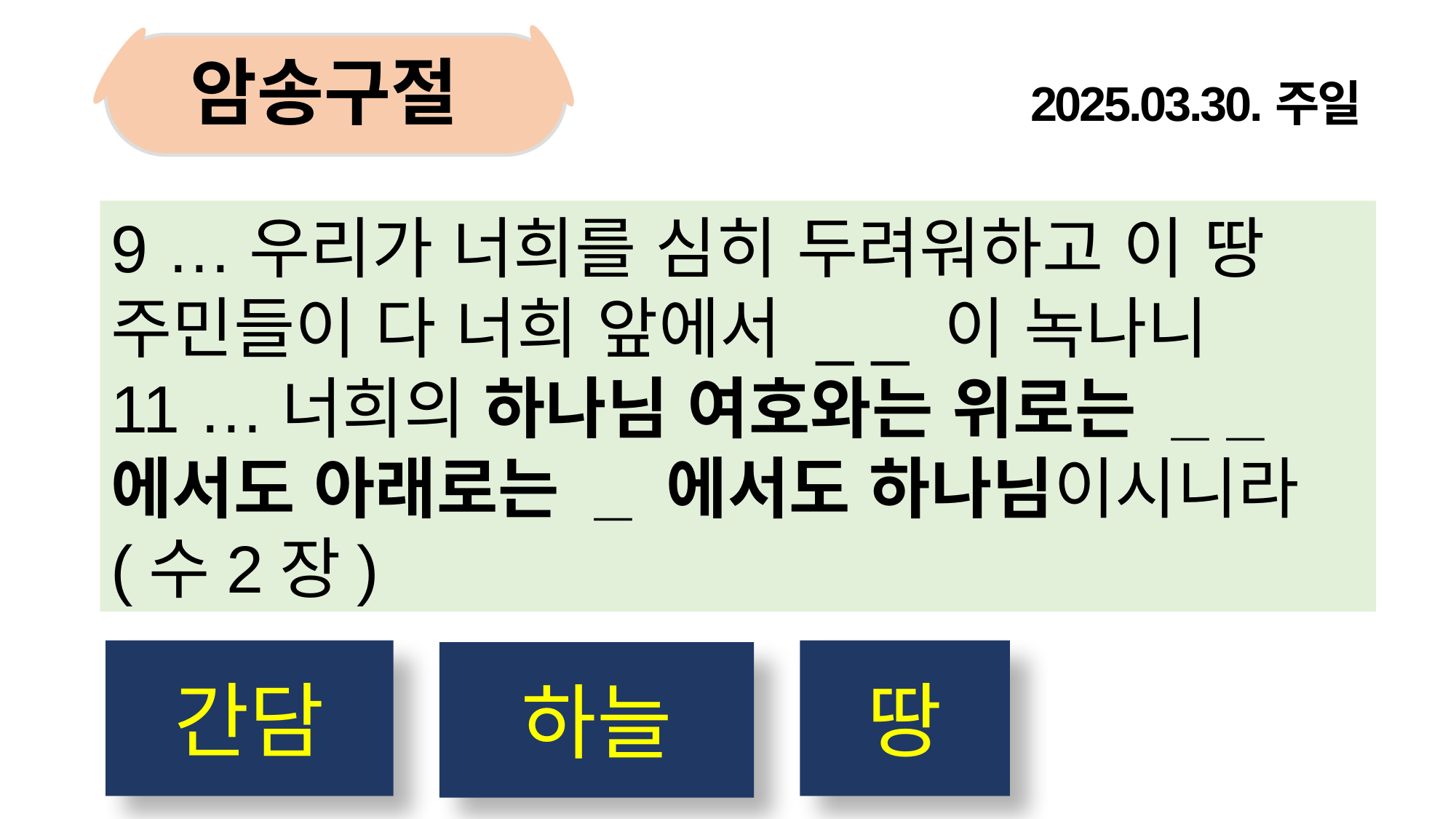

암송구절
2025.03.30.주일
9 …우리가 너희를 심히 두려워하고 이 땅 주민들이 다 너희 앞에서 _ _ 이 녹나니
11 …너희의 하나님 여호와는 위로는 _ _ 에서도 아래로는 _ 에서도 하나님이시니라(수2장)

간담
땅
하늘